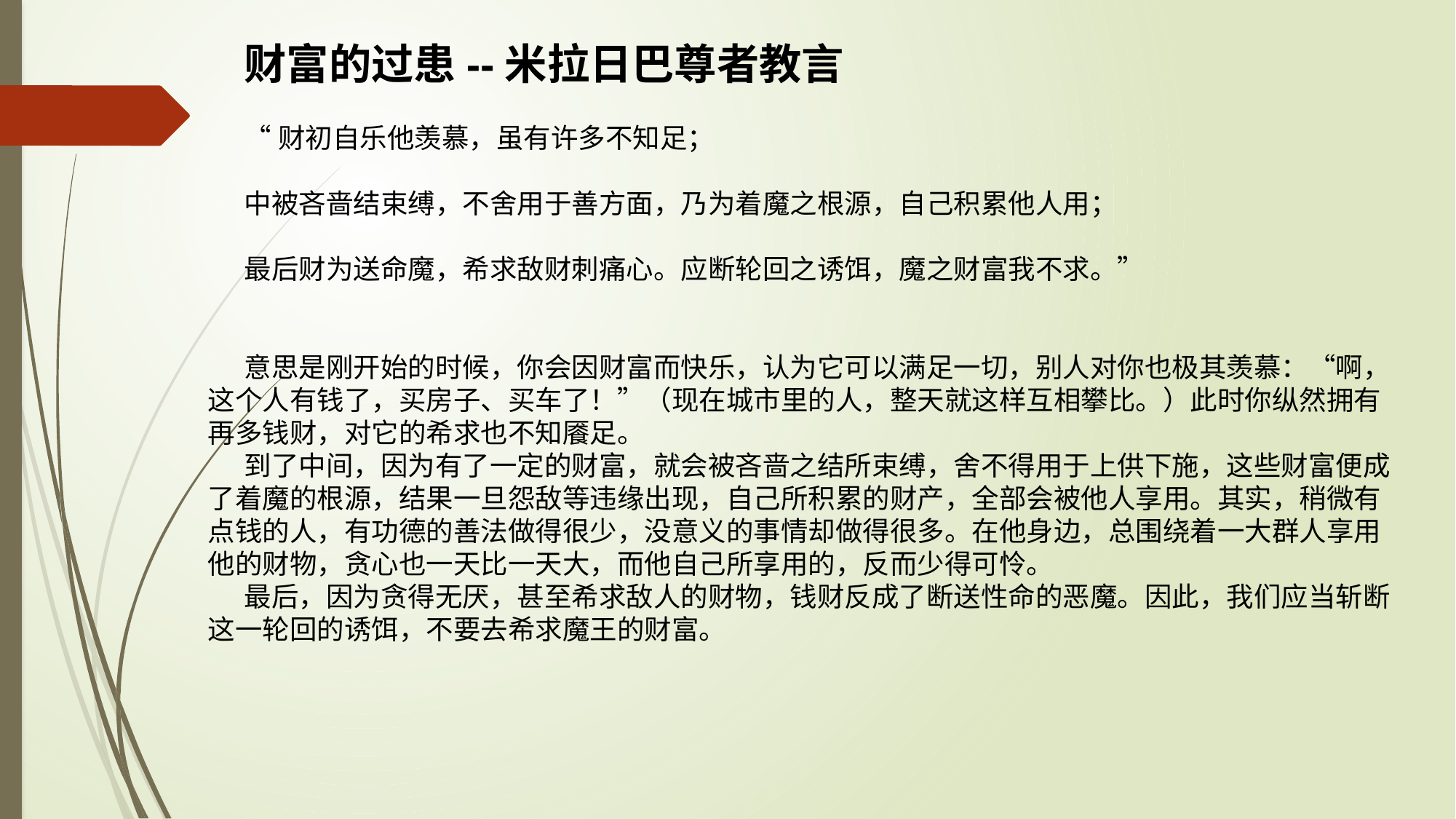

财富的过患--米拉日巴尊者教言

“财初自乐他羡慕，虽有许多不知足；

中被吝啬结束缚，不舍用于善方面，乃为着魔之根源，自己积累他人用；

最后财为送命魔，希求敌财刺痛心。应断轮回之诱饵，魔之财富我不求。”

意思是刚开始的时候，你会因财富而快乐，认为它可以满足一切，别人对你也极其羡慕：“啊，这个人有钱了，买房子、买车了！”（现在城市里的人，整天就这样互相攀比。）此时你纵然拥有再多钱财，对它的希求也不知餍足。
到了中间，因为有了一定的财富，就会被吝啬之结所束缚，舍不得用于上供下施，这些财富便成了着魔的根源，结果一旦怨敌等违缘出现，自己所积累的财产，全部会被他人享用。其实，稍微有点钱的人，有功德的善法做得很少，没意义的事情却做得很多。在他身边，总围绕着一大群人享用他的财物，贪心也一天比一天大，而他自己所享用的，反而少得可怜。
最后，因为贪得无厌，甚至希求敌人的财物，钱财反成了断送性命的恶魔。因此，我们应当斩断这一轮回的诱饵，不要去希求魔王的财富。